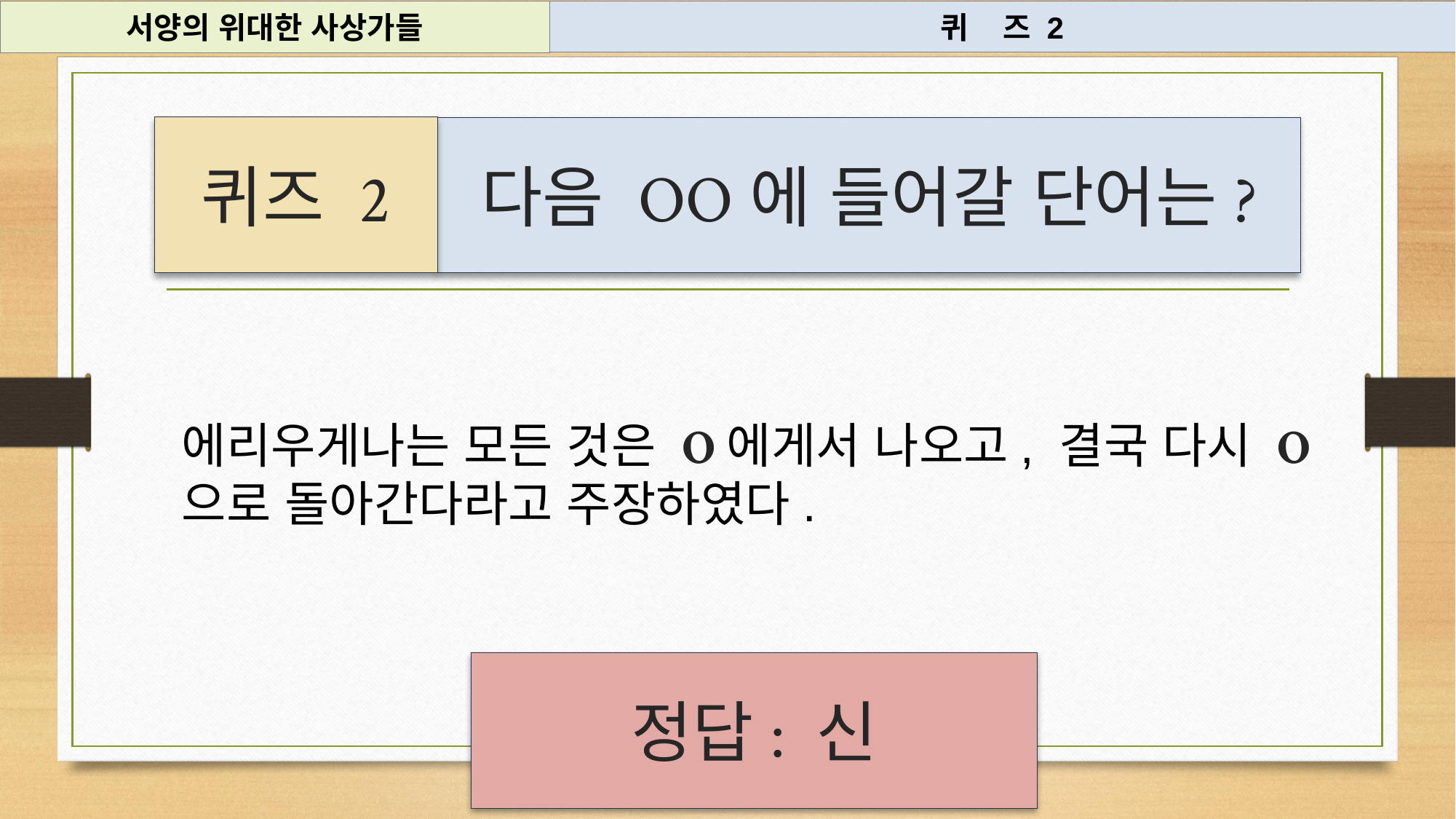

서양의 위대한 사상가들
퀴    즈 2
퀴즈 2
다음 OO에 들어갈 단어는?
#
에리우게나는 모든 것은 O에게서 나오고, 결국 다시 O으로 돌아간다라고 주장하였다.
정답: 신